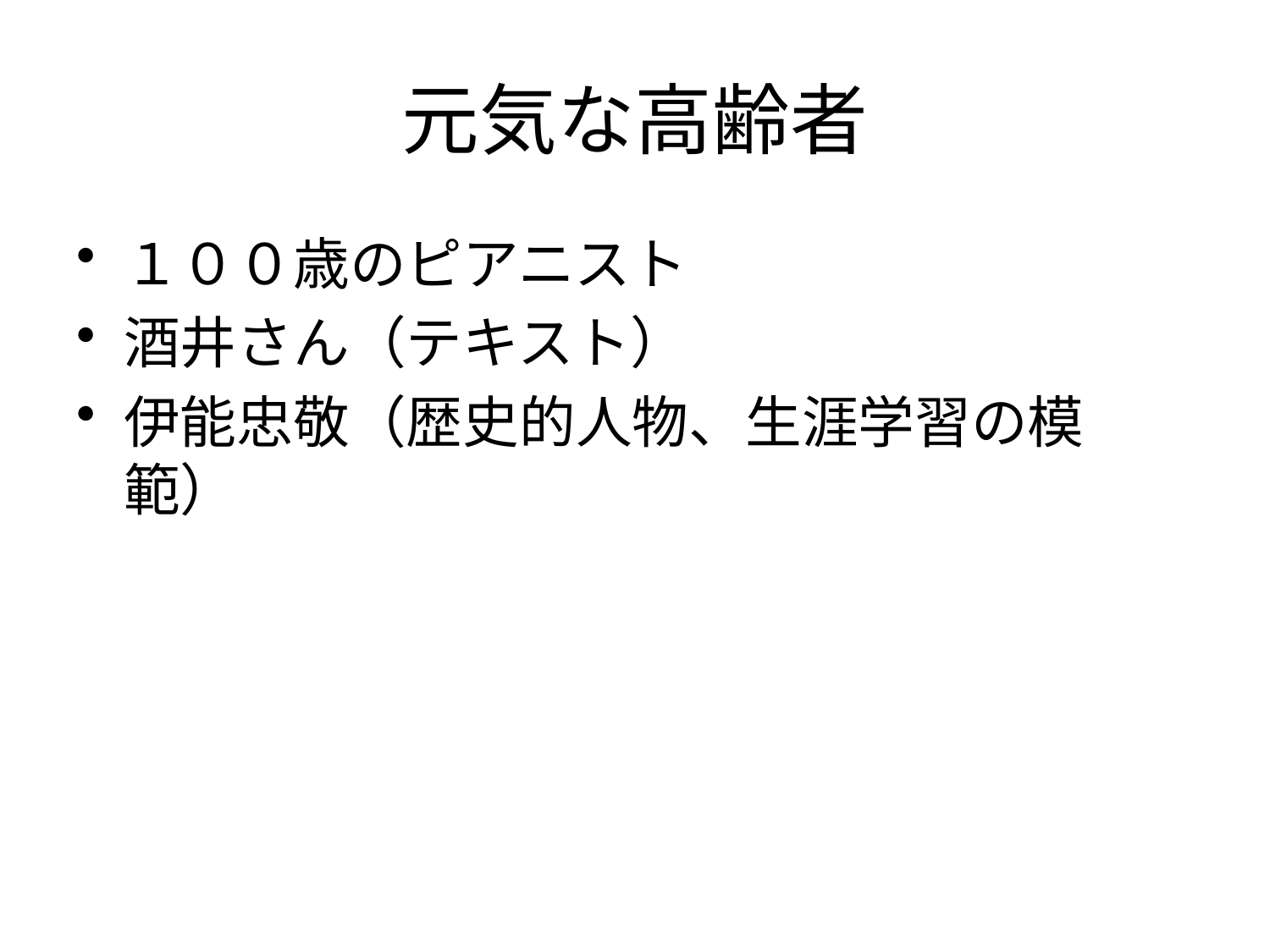

# 元気な高齢者
１００歳のピアニスト
酒井さん（テキスト）
伊能忠敬（歴史的人物、生涯学習の模範）